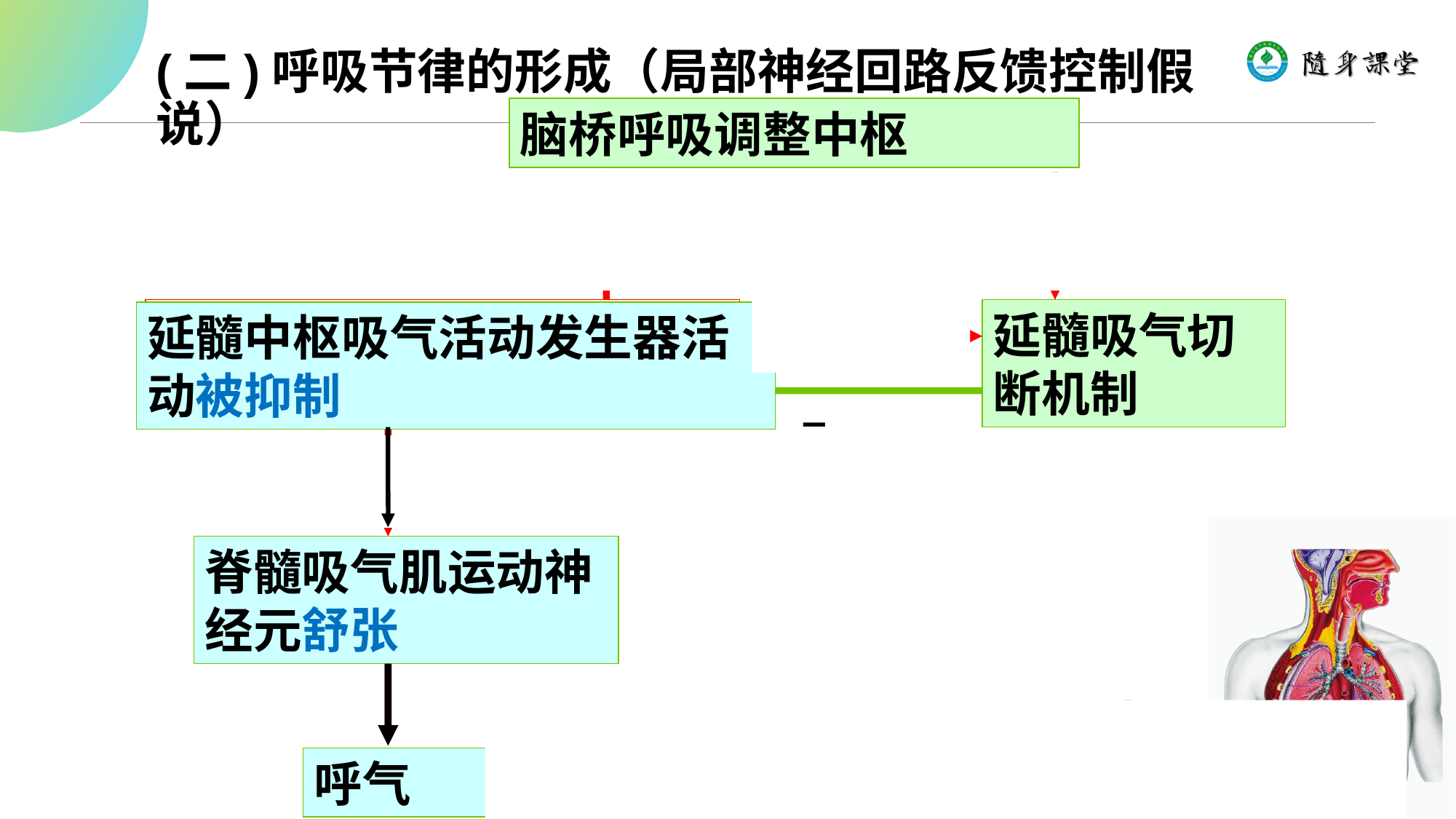

(二)呼吸节律的形成（局部神经回路反馈控制假说）

脑桥呼吸调整中枢
+

脊髓吸气肌运动神经元舒张

呼气

延髓中枢吸气活动发生器活动被抑制

–

+

+
延髓中枢吸气活动发生器,吸气神经元
延髓吸气切断机制

+
迷走神经
+
脊髓吸气肌运动神经元

吸气
肺牵张感受器
肺扩张